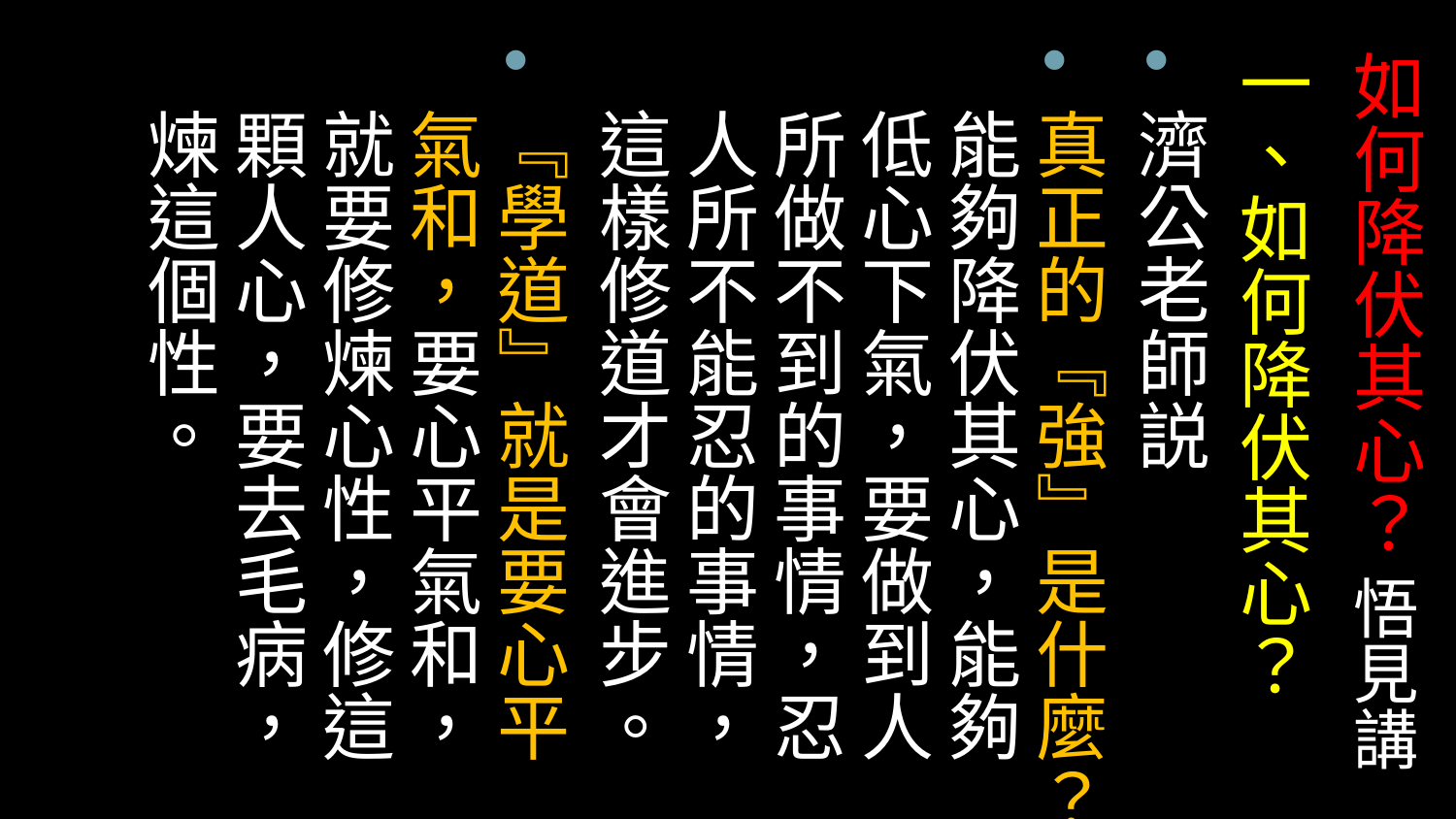

一、如何降伏其心？
濟公老師説
真正的『強』是什麼？能夠降伏其心，能夠低心下氣，要做到人所做不到的事情，忍人所不能忍的事情，這樣修道才會進步。
『學道』就是要心平氣和，要心平氣和，就要修煉心性，修這顆人心，要去毛病，煉這個性。

# 如何降伏其心？ 悟見講